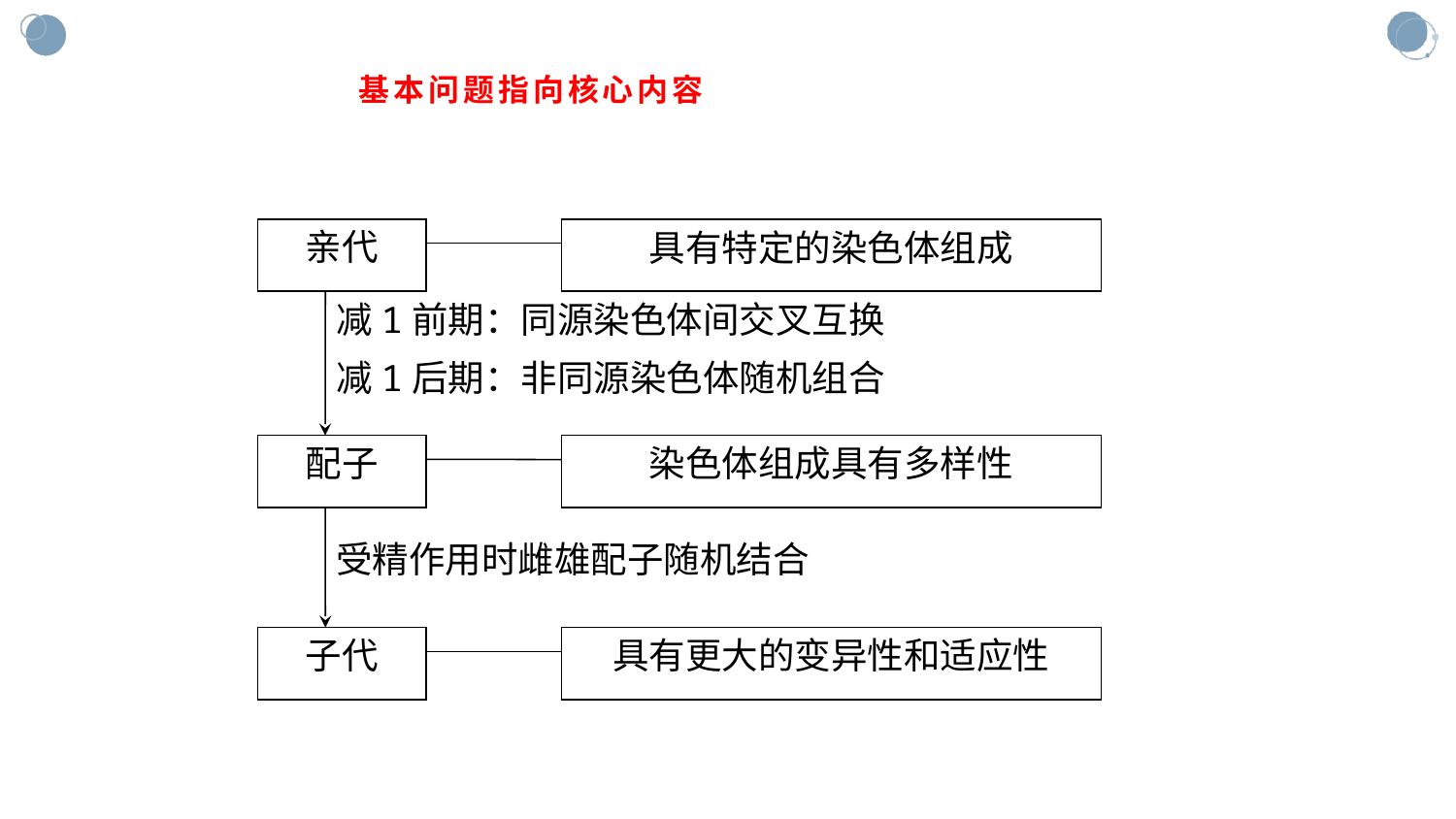

# 基本问题指向核心内容

亲代
具有特定的染色体组成
减1前期：同源染色体间交叉互换
减1后期：非同源染色体随机组合
配子
染色体组成具有多样性
受精作用时雌雄配子随机结合
子代
具有更大的变异性和适应性